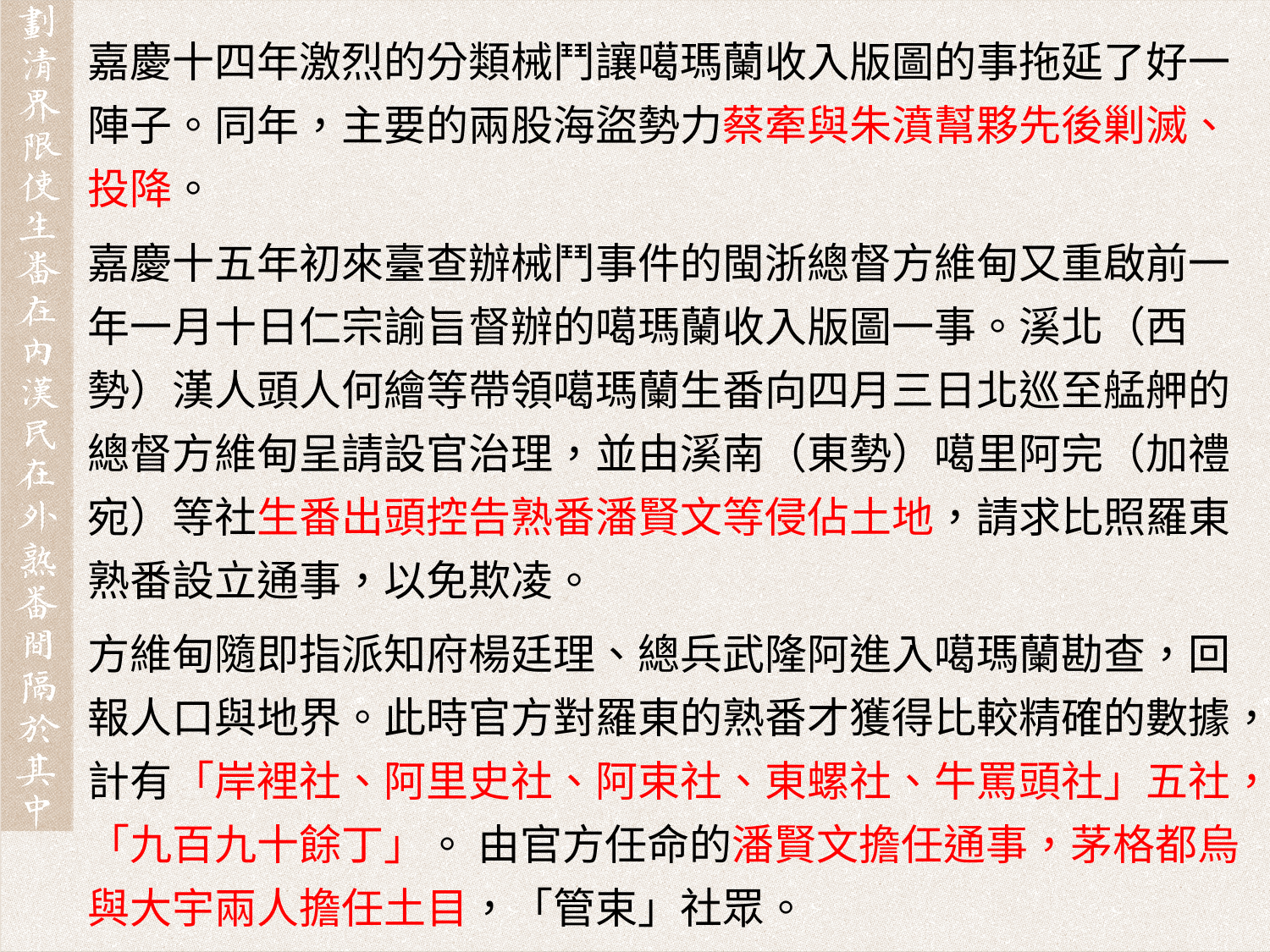

嘉慶十四年激烈的分類械鬥讓噶瑪蘭收入版圖的事拖延了好一陣子。同年，主要的兩股海盜勢力蔡牽與朱濆幫夥先後剿滅、投降。
嘉慶十五年初來臺查辦械鬥事件的閩浙總督方維甸又重啟前一年一月十日仁宗諭旨督辦的噶瑪蘭收入版圖一事。溪北（西勢）漢人頭人何繪等帶領噶瑪蘭生番向四月三日北巡至艋舺的總督方維甸呈請設官治理，並由溪南（東勢）噶里阿完（加禮宛）等社生番出頭控告熟番潘賢文等侵佔土地，請求比照羅東熟番設立通事，以免欺凌。
方維甸隨即指派知府楊廷理、總兵武隆阿進入噶瑪蘭勘查，回報人口與地界。此時官方對羅東的熟番才獲得比較精確的數據，計有「岸裡社、阿里史社、阿束社、東螺社、牛罵頭社」五社，「九百九十餘丁」。 由官方任命的潘賢文擔任通事，茅格都烏與大宇兩人擔任土目，「管束」社眾。